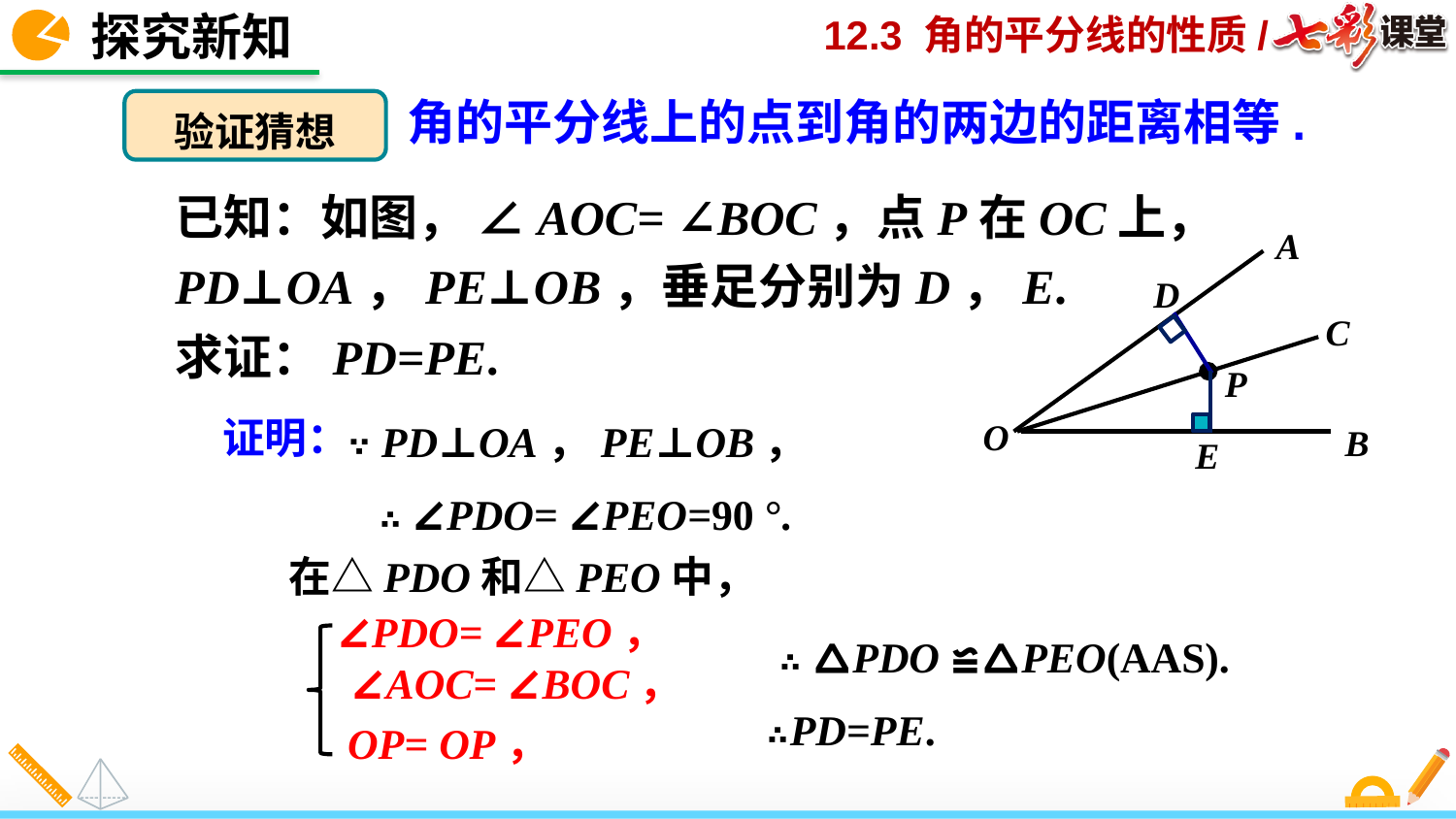

探究新知

角的平分线上的点到角的两边的距离相等.
验证猜想
已知：如图， ∠AOC= ∠BOC，点P在OC上，
PD⊥OA，PE⊥OB，垂足分别为D，E.
求证：PD=PE.
A
C
O
B
D

P

E
证明：
∵ PD⊥OA，PE⊥OB，
∴ ∠PDO= ∠PEO=90 °.
在△PDO和△PEO中，
∠PDO= ∠PEO，
∴ △PDO ≌△PEO(AAS).

∠AOC= ∠BOC，
∴PD=PE.
OP= OP，